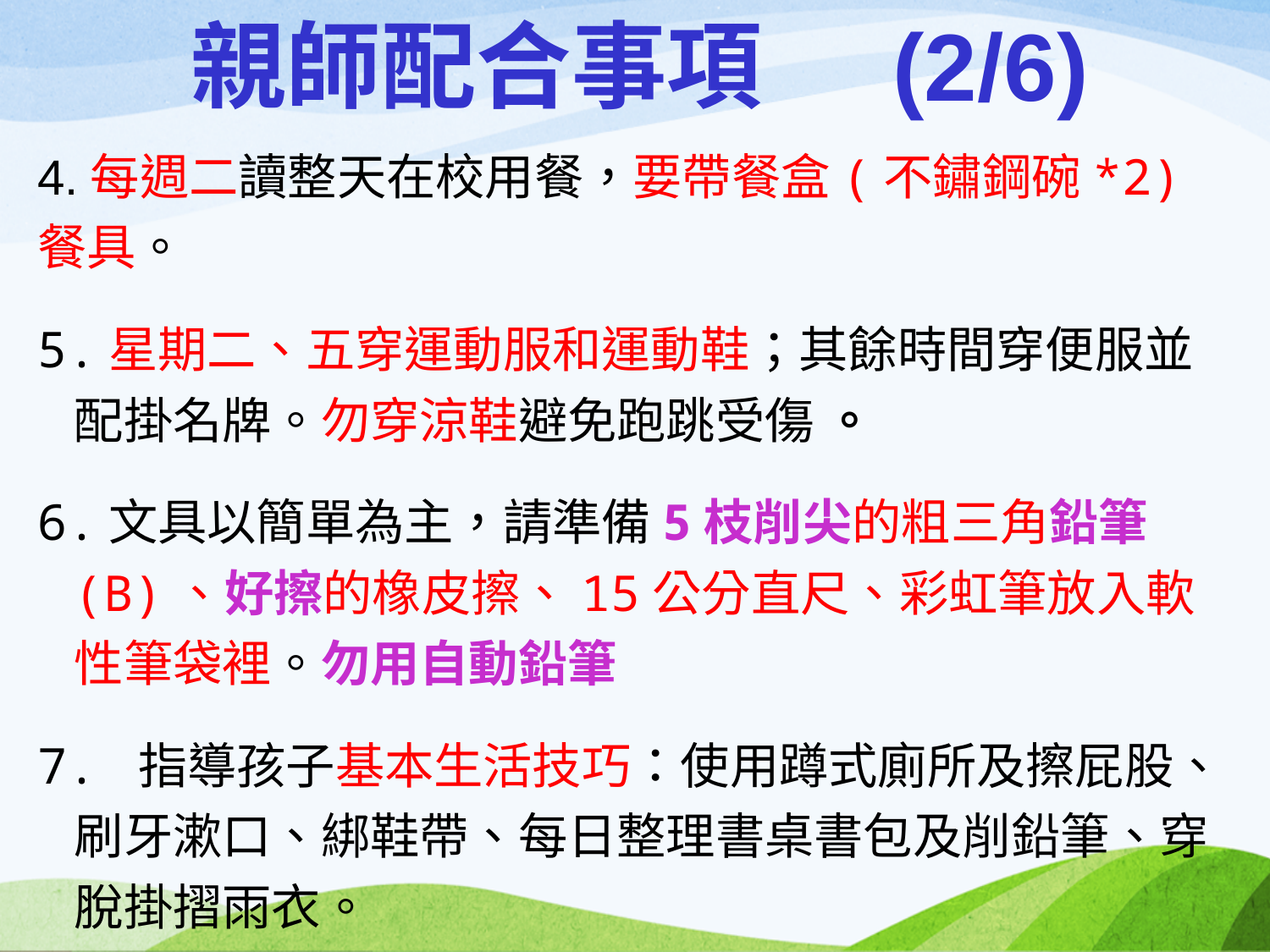

# 親師配合事項     (2/6)
4.每週二讀整天在校用餐，要帶餐盒(不鏽鋼碗*2)餐具。
5.星期二、五穿運動服和運動鞋；其餘時間穿便服並配掛名牌。勿穿涼鞋避免跑跳受傷 。
6.文具以簡單為主，請準備5枝削尖的粗三角鉛筆(B)、好擦的橡皮擦、15公分直尺、彩虹筆放入軟性筆袋裡。勿用自動鉛筆
7. 指導孩子基本生活技巧：使用蹲式廁所及擦屁股、刷牙漱口、綁鞋帶、每日整理書桌書包及削鉛筆、穿脫掛摺雨衣。